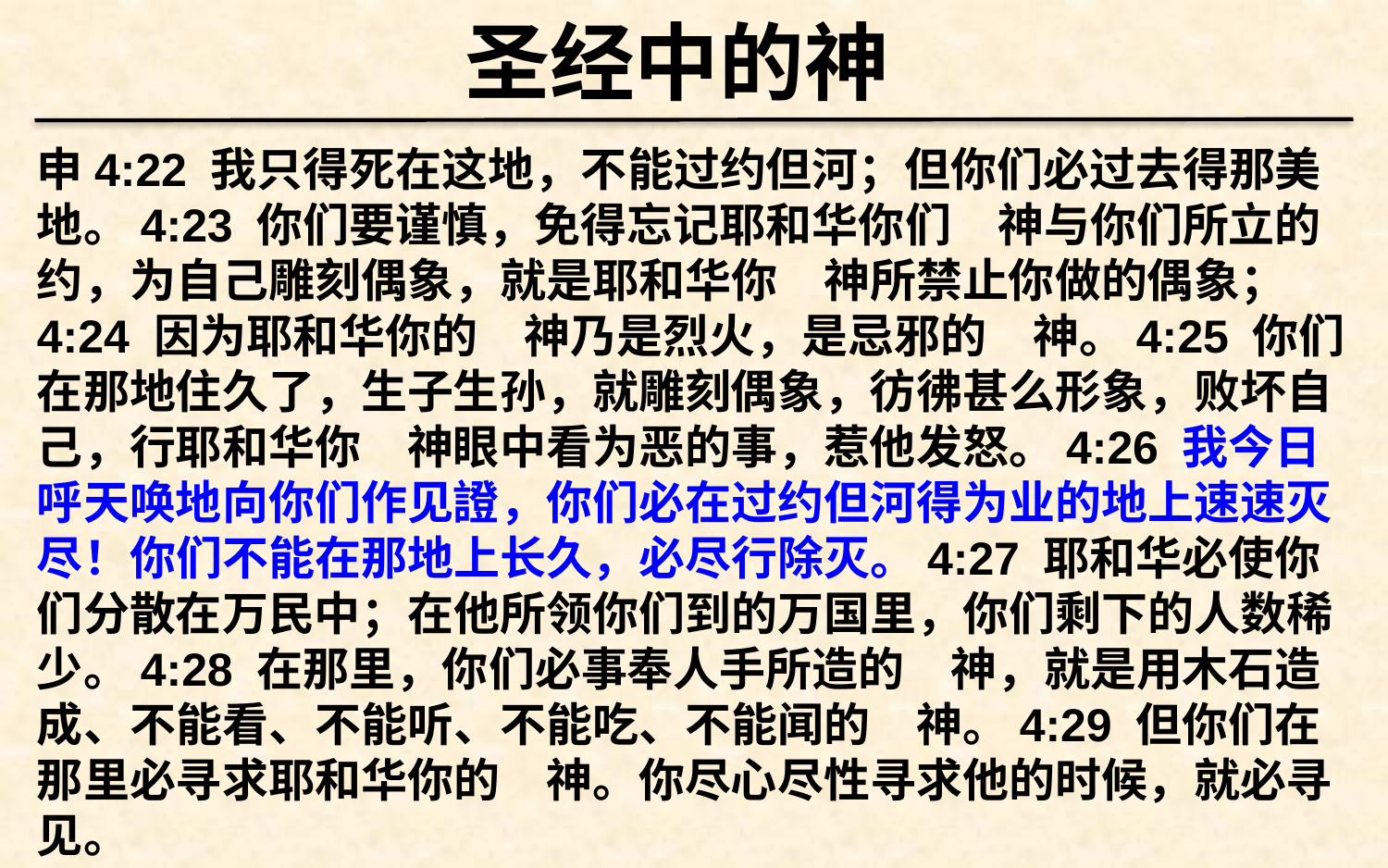

圣经中的神
申4:22 我只得死在这地，不能过约但河；但你们必过去得那美地。4:23 你们要谨慎，免得忘记耶和华你们　神与你们所立的约，为自己雕刻偶象，就是耶和华你　神所禁止你做的偶象；4:24 因为耶和华你的　神乃是烈火，是忌邪的　神。4:25 你们在那地住久了，生子生孙，就雕刻偶象，彷彿甚么形象，败坏自己，行耶和华你　神眼中看为恶的事，惹他发怒。4:26 我今日呼天唤地向你们作见證，你们必在过约但河得为业的地上速速灭尽！你们不能在那地上长久，必尽行除灭。4:27 耶和华必使你们分散在万民中；在他所领你们到的万国里，你们剩下的人数稀少。4:28 在那里，你们必事奉人手所造的　神，就是用木石造成、不能看、不能听、不能吃、不能闻的　神。4:29 但你们在那里必寻求耶和华你的　神。你尽心尽性寻求他的时候，就必寻见。